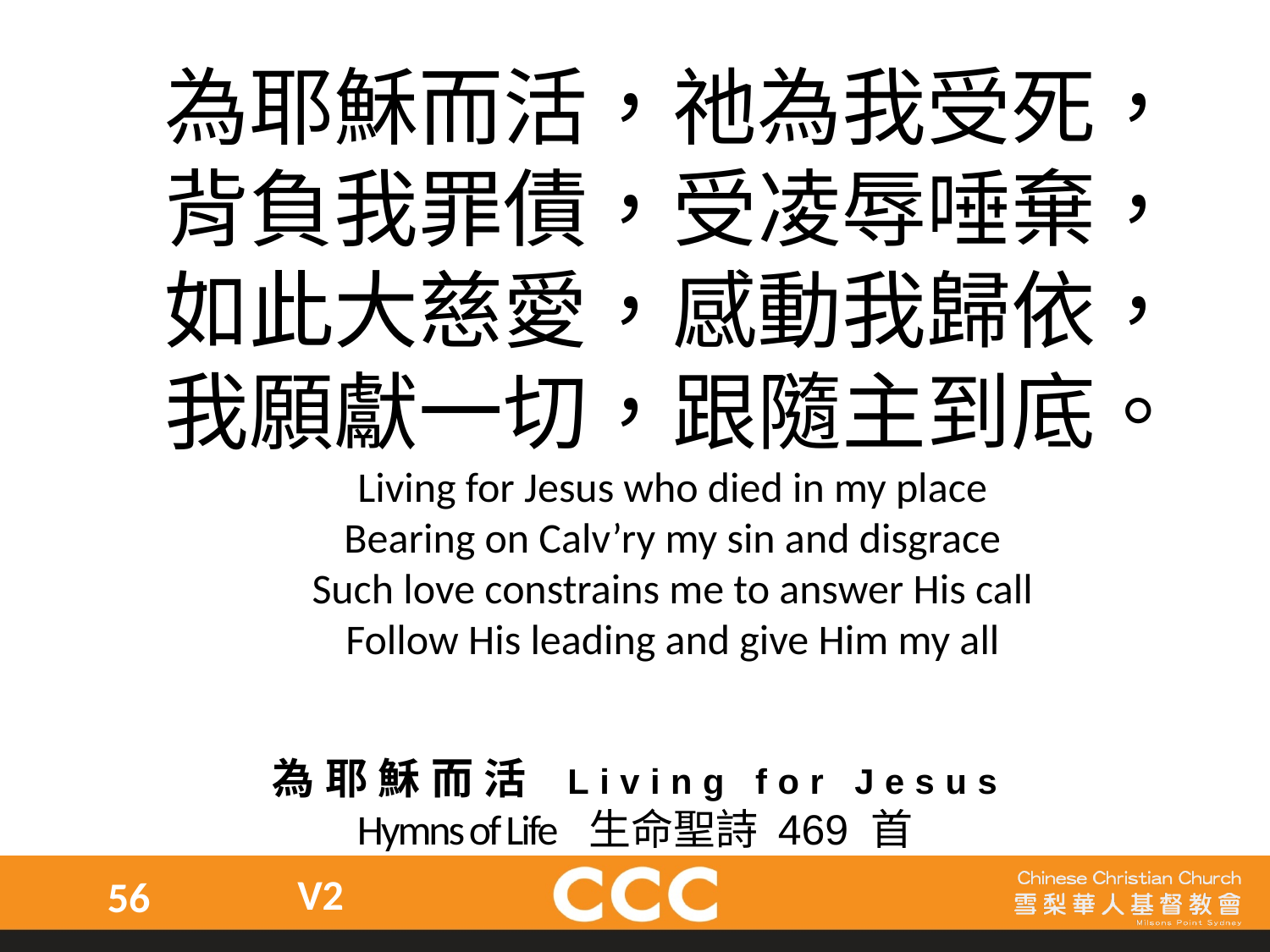

為耶穌而活，祂為我受死，
背負我罪債，受凌辱唾棄，
如此大慈愛，感動我歸依，
我願獻一切，跟隨主到底。
Living for Jesus who died in my place
Bearing on Calv’ry my sin and disgrace
Such love constrains me to answer His call
Follow His leading and give Him my all
為耶穌而活 Living for Jesus
Hymns of Life   生命聖詩 469 首
V2
56